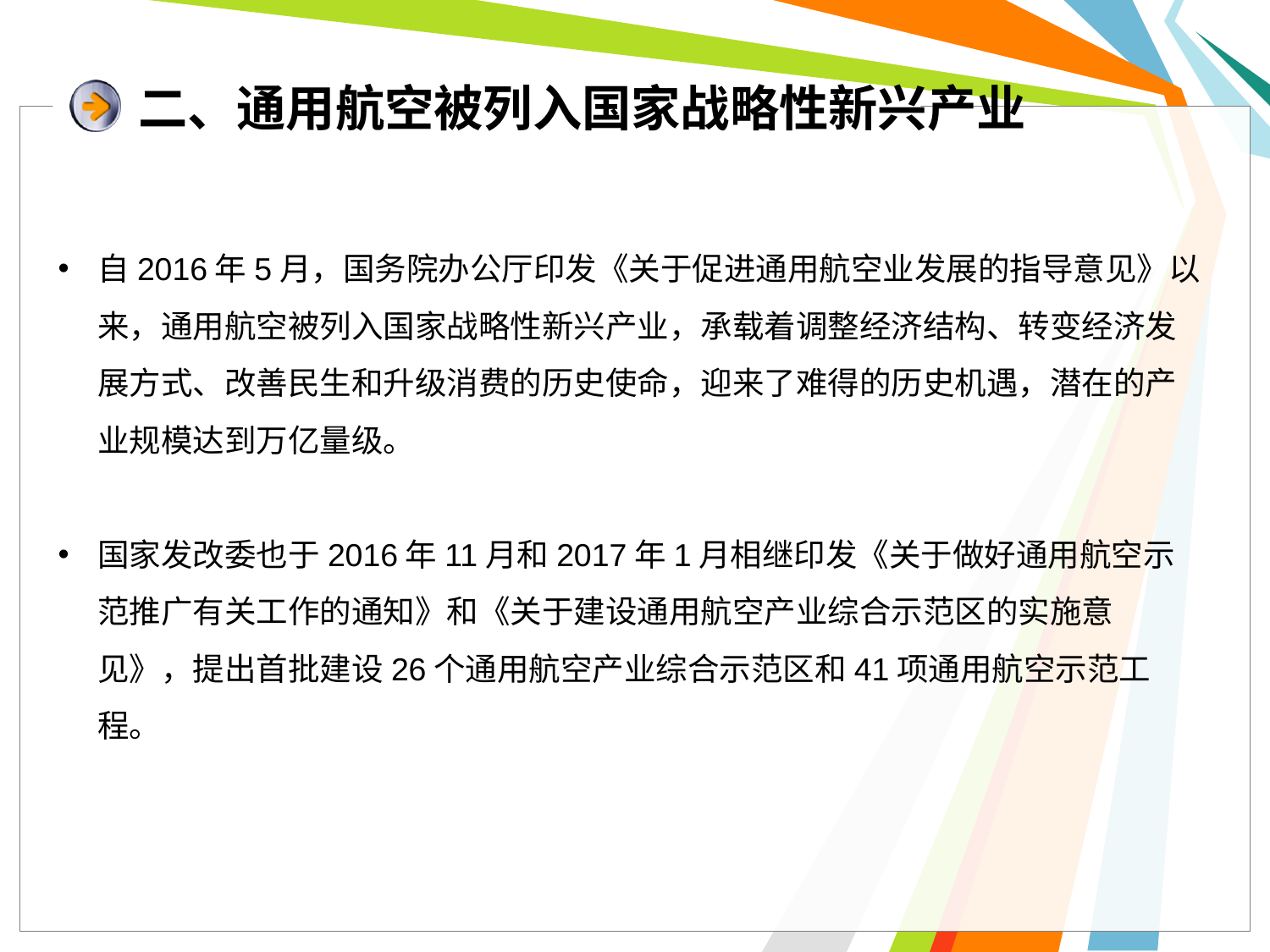

# 二、通用航空被列入国家战略性新兴产业
自2016年5月，国务院办公厅印发《关于促进通用航空业发展的指导意见》以来，通用航空被列入国家战略性新兴产业，承载着调整经济结构、转变经济发展方式、改善民生和升级消费的历史使命，迎来了难得的历史机遇，潜在的产业规模达到万亿量级。

国家发改委也于2016年11月和2017年1月相继印发《关于做好通用航空示范推广有关工作的通知》和《关于建设通用航空产业综合示范区的实施意见》，提出首批建设26个通用航空产业综合示范区和41项通用航空示范工程。